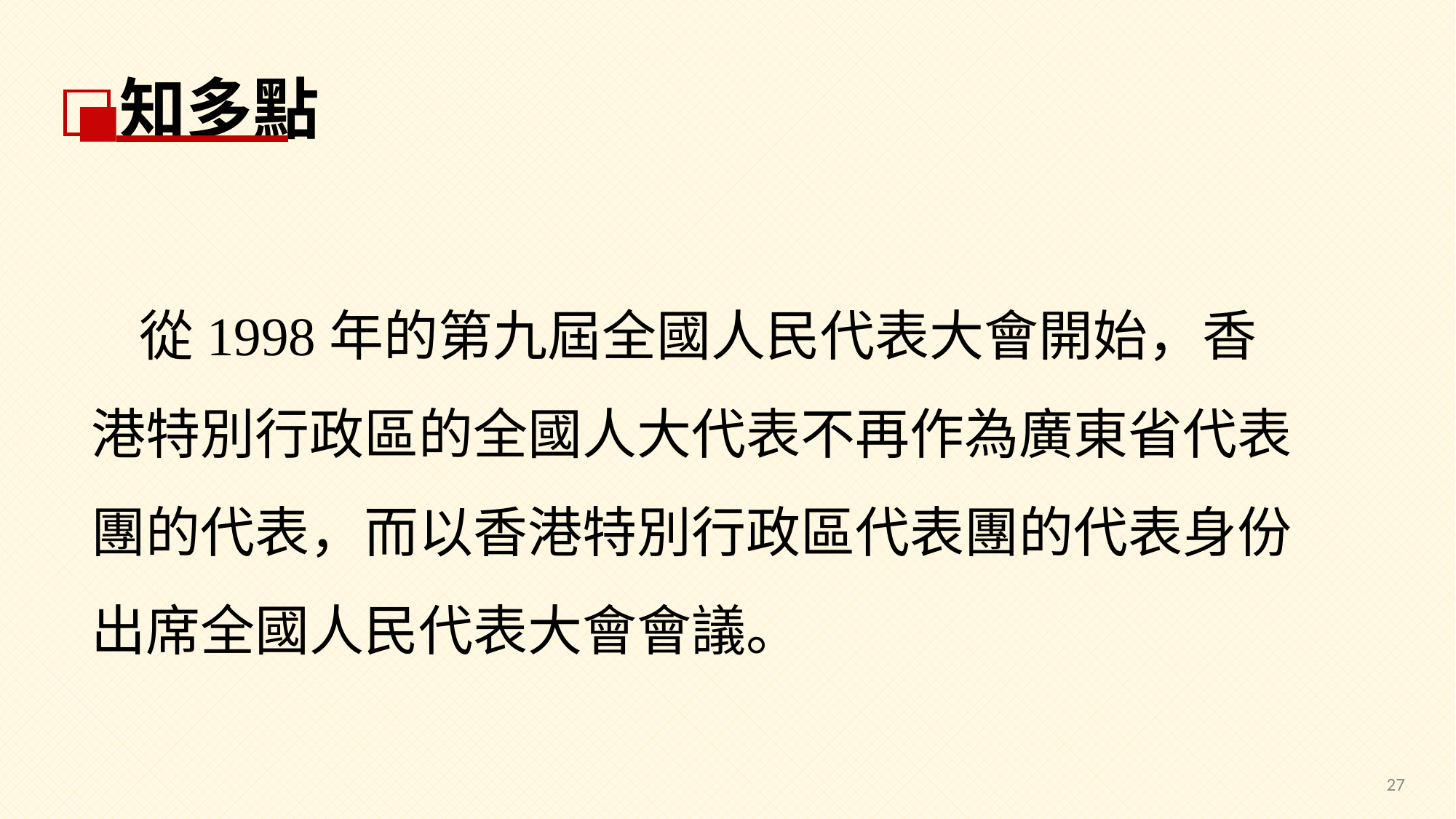

知多點

    從1998年的第九屆全國人民代表大會開始，香港特別行政區的全國人大代表不再作為廣東省代表團的代表，而以香港特別行政區代表團的代表身份出席全國人民代表大會會議。
27